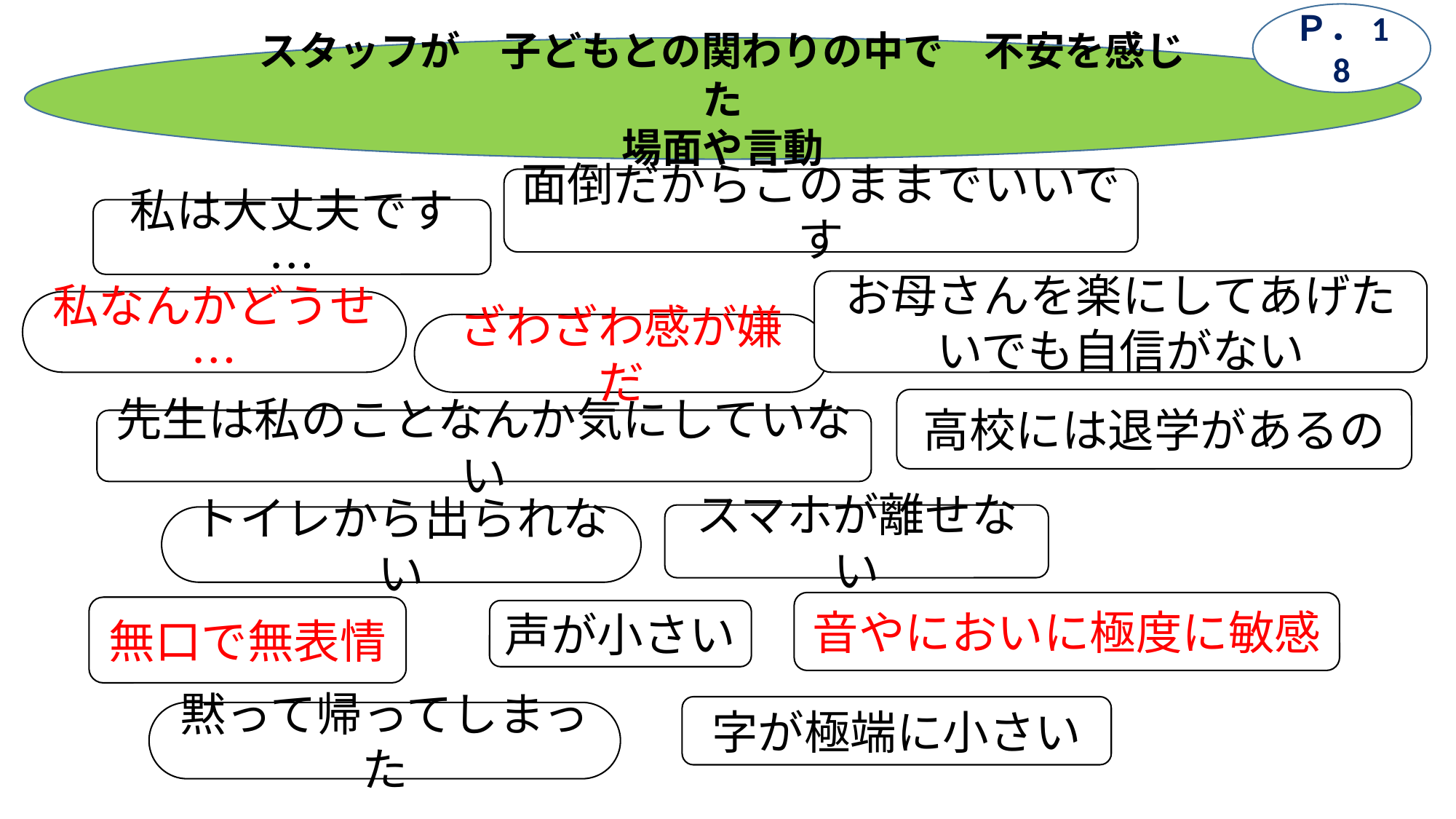

Ｐ．18
スタッフが　子どもとの関わりの中で　不安を感じた
場面や言動
面倒だからこのままでいいです

私は大丈夫です…
お母さんを楽にしてあげたいでも自信がない
私なんかどうせ…
ざわざわ感が嫌だ
高校には退学があるの
先生は私のことなんか気にしていない
スマホが離せない
トイレから出られない
音やにおいに極度に敏感
無口で無表情
声が小さい
字が極端に小さい
黙って帰ってしまった